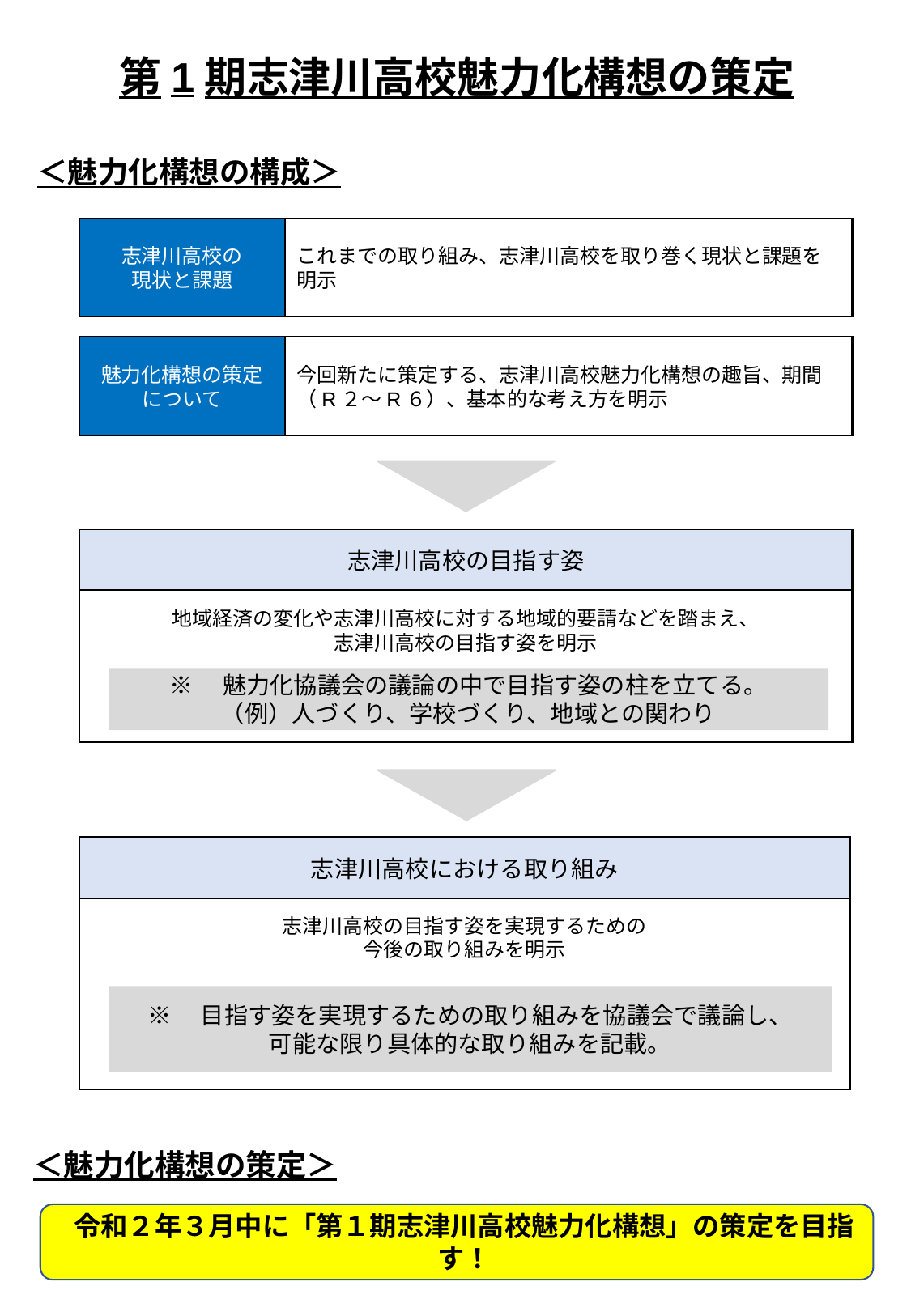

第1期志津川高校魅力化構想の策定
＜魅力化構想の構成＞
志津川高校の
現状と課題
これまでの取り組み、志津川高校を取り巻く現状と課題を明示
魅力化構想の策定について
今回新たに策定する、志津川高校魅力化構想の趣旨、期間（R２〜R６）、基本的な考え方を明示

志津川高校の目指す姿

地域経済の変化や志津川高校に対する地域的要請などを踏まえ、
志津川高校の目指す姿を明示

※　魅力化協議会の議論の中で目指す姿の柱を立てる。
（例）人づくり、学校づくり、地域との関わり

志津川高校における取り組み
志津川高校の目指す姿を実現するための
今後の取り組みを明示

※　目指す姿を実現するための取り組みを協議会で議論し、
可能な限り具体的な取り組みを記載。
＜魅力化構想の策定＞

令和２年３月中に「第１期志津川高校魅力化構想」の策定を目指す！